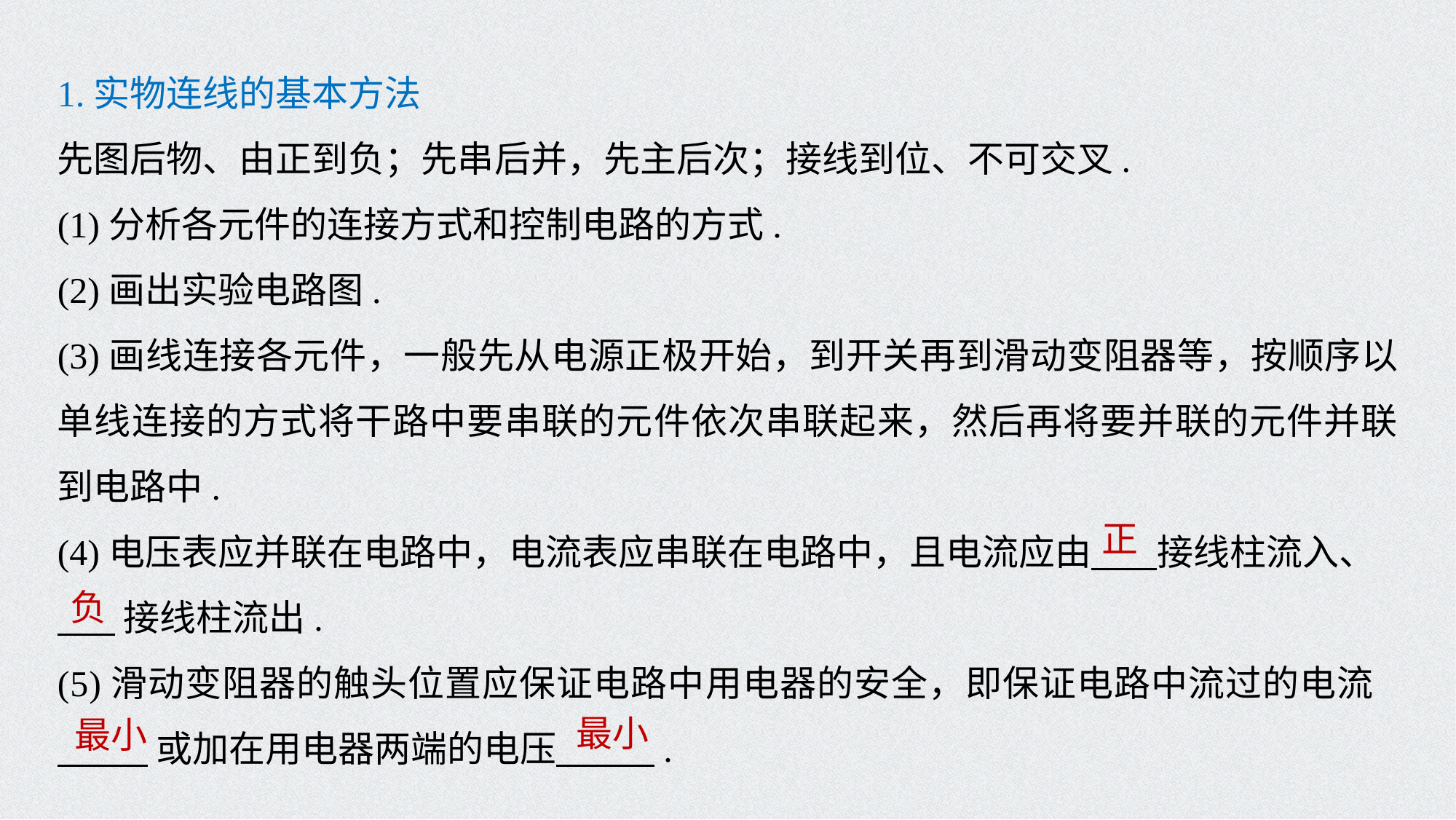

1.实物连线的基本方法
先图后物、由正到负；先串后并，先主后次；接线到位、不可交叉.
(1)分析各元件的连接方式和控制电路的方式.
(2)画出实验电路图.
(3)画线连接各元件，一般先从电源正极开始，到开关再到滑动变阻器等，按顺序以单线连接的方式将干路中要串联的元件依次串联起来，然后再将要并联的元件并联到电路中.
(4)电压表应并联在电路中，电流表应串联在电路中，且电流应由        接线柱流入、
       接线柱流出.
(5)滑动变阻器的触头位置应保证电路中用电器的安全，即保证电路中流过的电流
           或加在用电器两端的电压            .
正
负
最小
最小